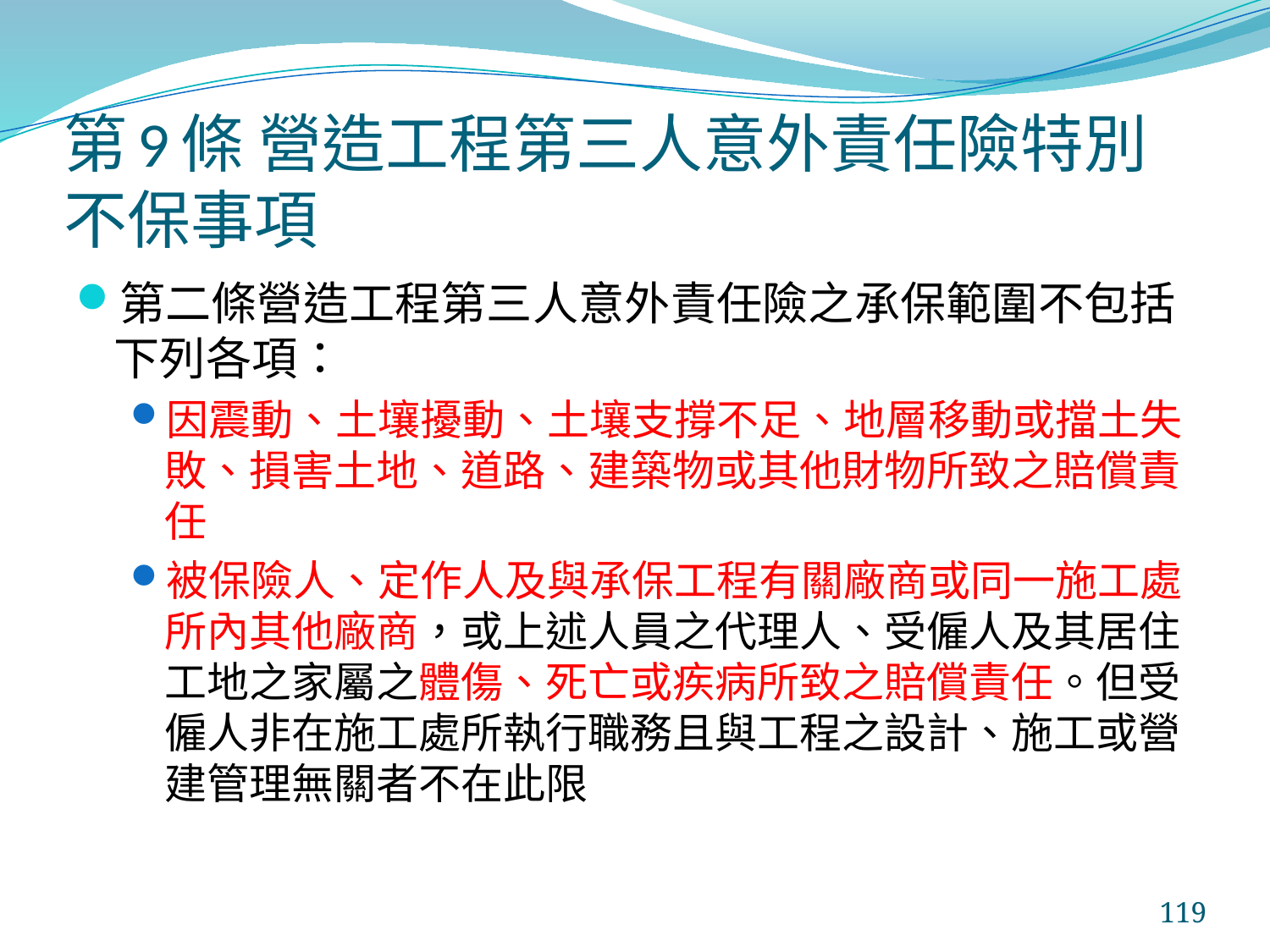

# 第9條 營造工程第三人意外責任險特別不保事項
第二條營造工程第三人意外責任險之承保範圍不包括下列各項：
因震動、土壤擾動、土壤支撐不足、地層移動或擋土失敗、損害土地、道路、建築物或其他財物所致之賠償責任
被保險人、定作人及與承保工程有關廠商或同一施工處所內其他廠商，或上述人員之代理人、受僱人及其居住工地之家屬之體傷、死亡或疾病所致之賠償責任。但受僱人非在施工處所執行職務且與工程之設計、施工或營建管理無關者不在此限

119